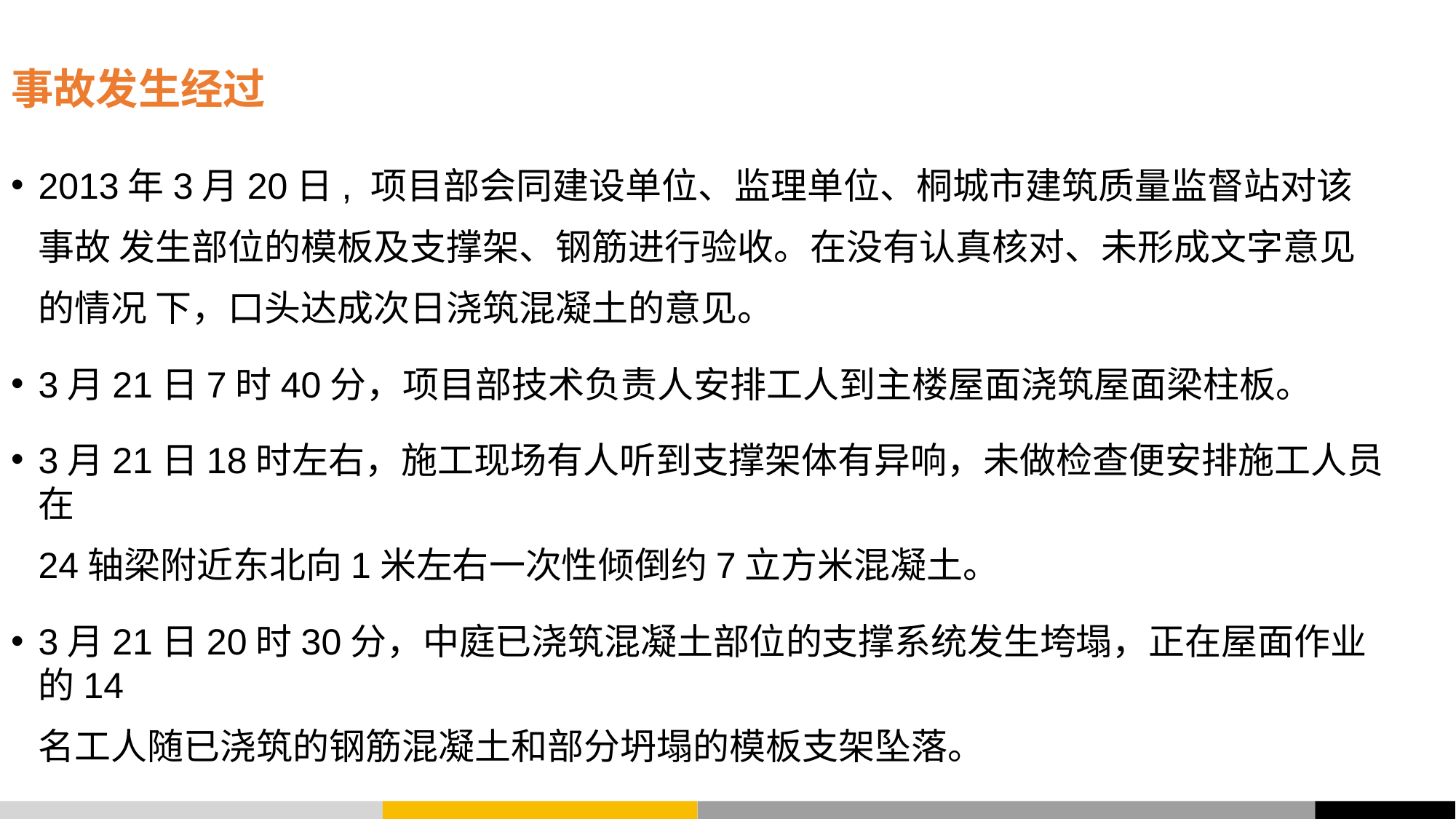

# 事故发生经过
2013年3月20日, 项目部会同建设单位、监理单位、桐城市建筑质量监督站对该事故 发生部位的模板及支撑架、钢筋进行验收。在没有认真核对、未形成文字意见的情况 下，口头达成次日浇筑混凝土的意见。
3月21日7时40分，项目部技术负责人安排工人到主楼屋面浇筑屋面梁柱板。
3月21日18时左右，施工现场有人听到支撑架体有异响，未做检查便安排施工人员在
24轴梁附近东北向1米左右一次性倾倒约7立方米混凝土。
3月21日20时30分，中庭已浇筑混凝土部位的支撑系统发生垮塌，正在屋面作业的14
名工人随已浇筑的钢筋混凝土和部分坍塌的模板支架坠落。